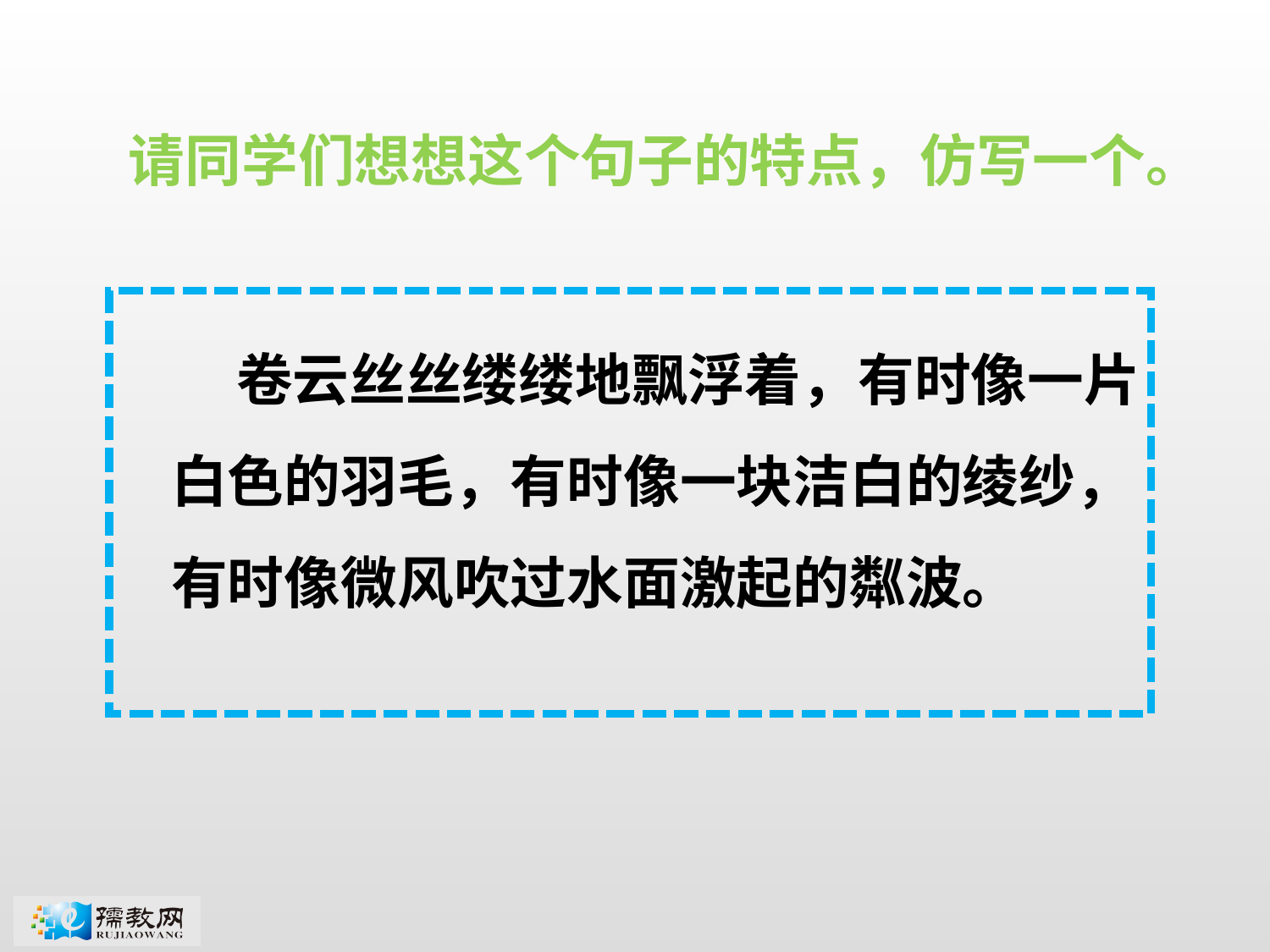

请同学们想想这个句子的特点，仿写一个。

    卷云丝丝缕缕地飘浮着，有时像一片白色的羽毛，有时像一块洁白的绫纱，有时像微风吹过水面激起的粼波。